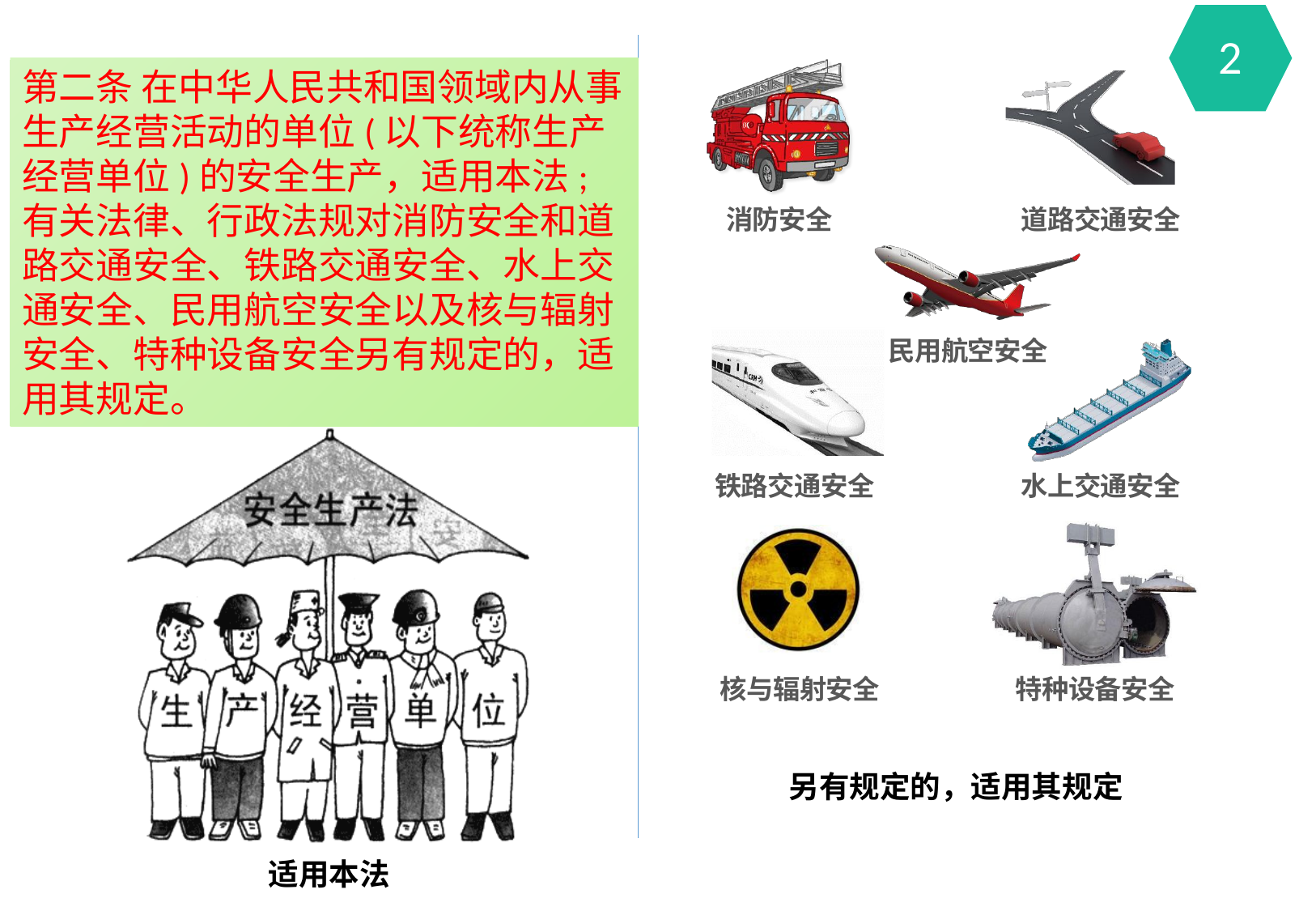

2

第二条 在中华人民共和国领域内从事生产经营活动的单位(以下统称生产经营单位)的安全生产，适用本法;有关法律、行政法规对消防安全和道路交通安全、铁路交通安全、水上交通安全、民用航空安全以及核与辐射安全、特种设备安全另有规定的，适用其规定。

消防安全
道路交通安全

民用航空安全

铁路交通安全
水上交通安全

核与辐射安全
特种设备安全
另有规定的，适用其规定
适用本法